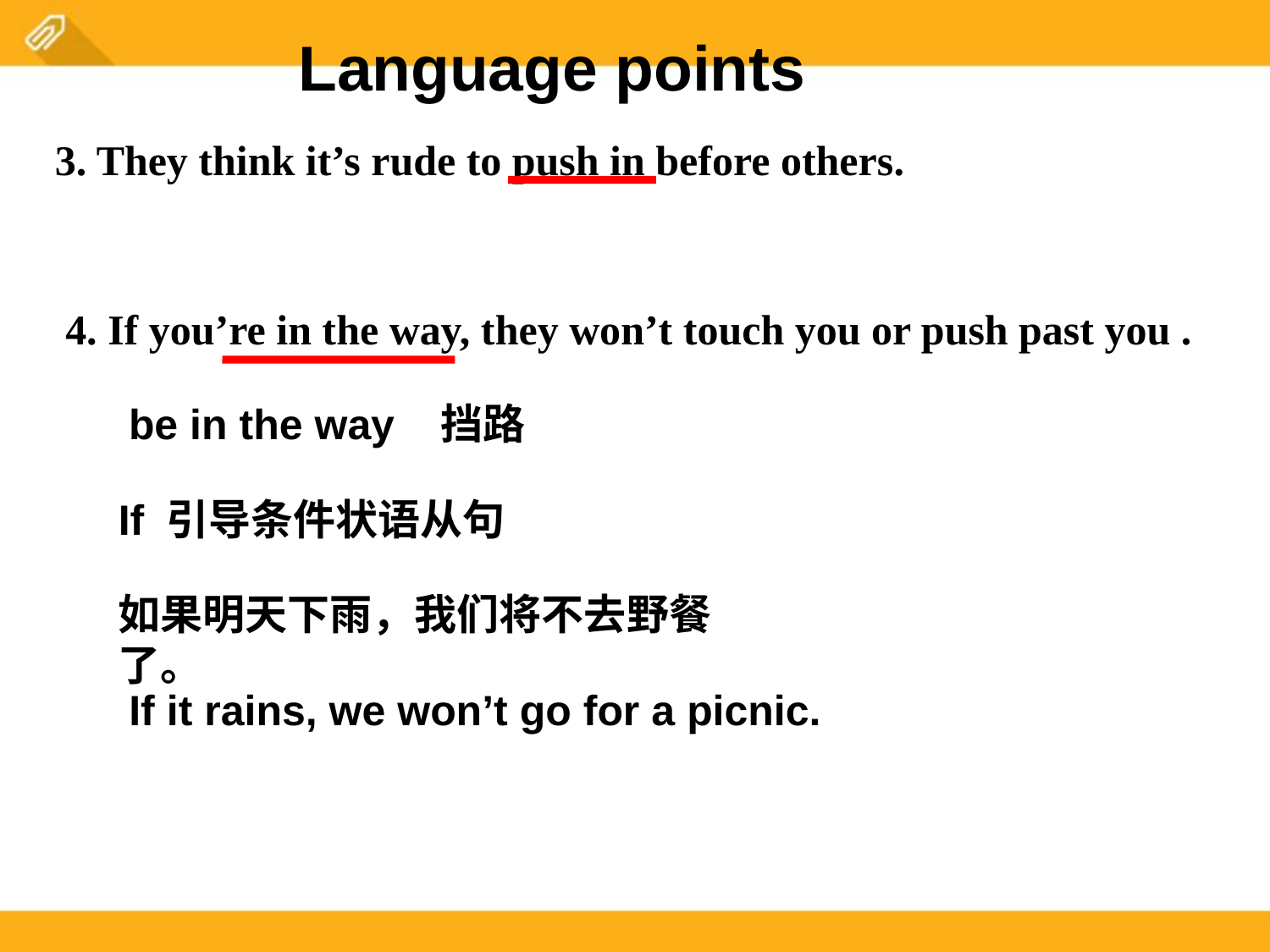

Language points

3. They think it’s rude to push in before others.

 cut in
4. If you’re in the way, they won’t touch you or push past you .

be in the way   挡路
If 引导条件状语从句
如果明天下雨，我们将不去野餐了。
If it rains, we won’t go for a picnic.